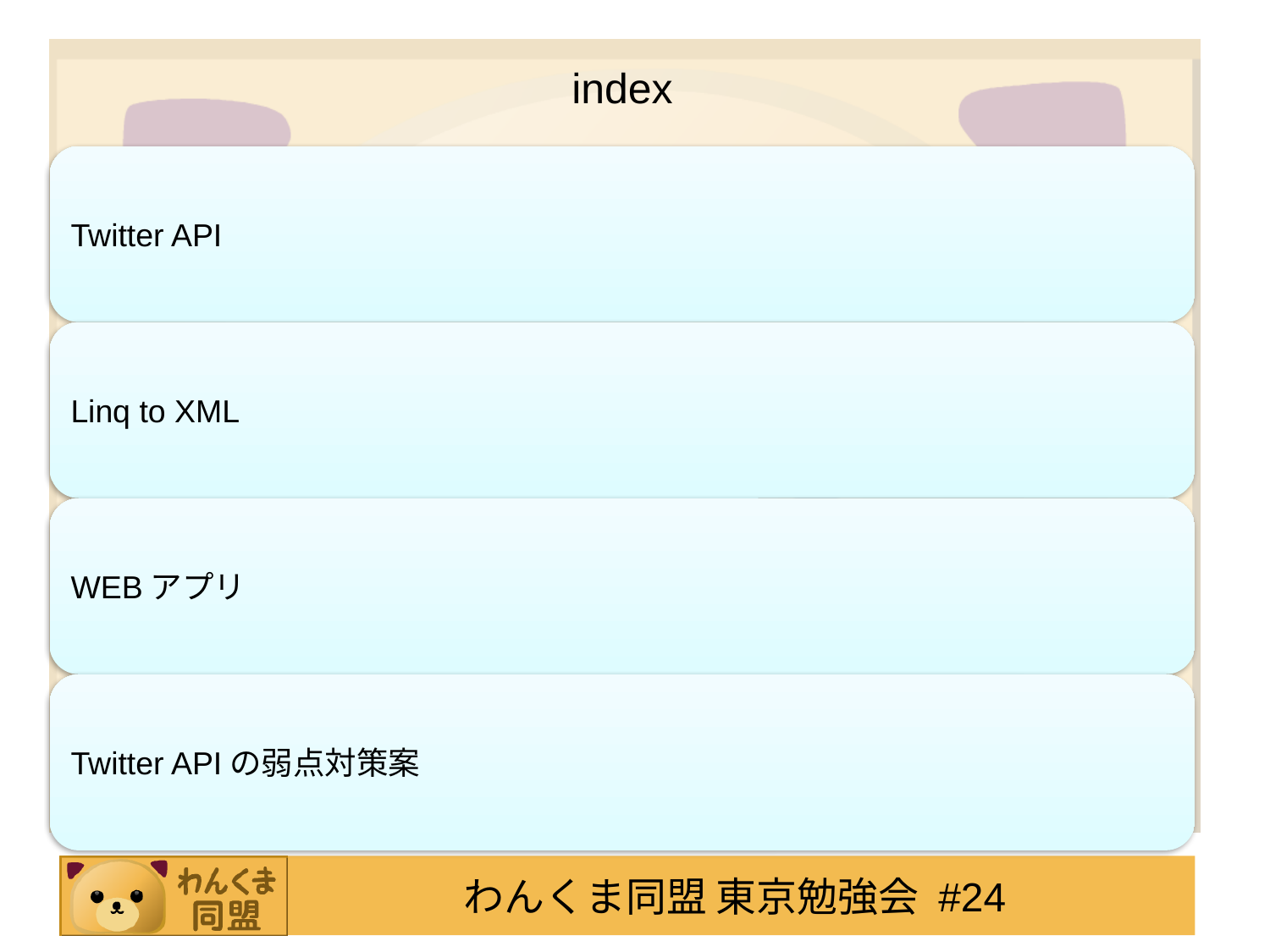

# index
Twitter API
Linq to XML
Twitter APIの弱点対策案
WEBアプリ